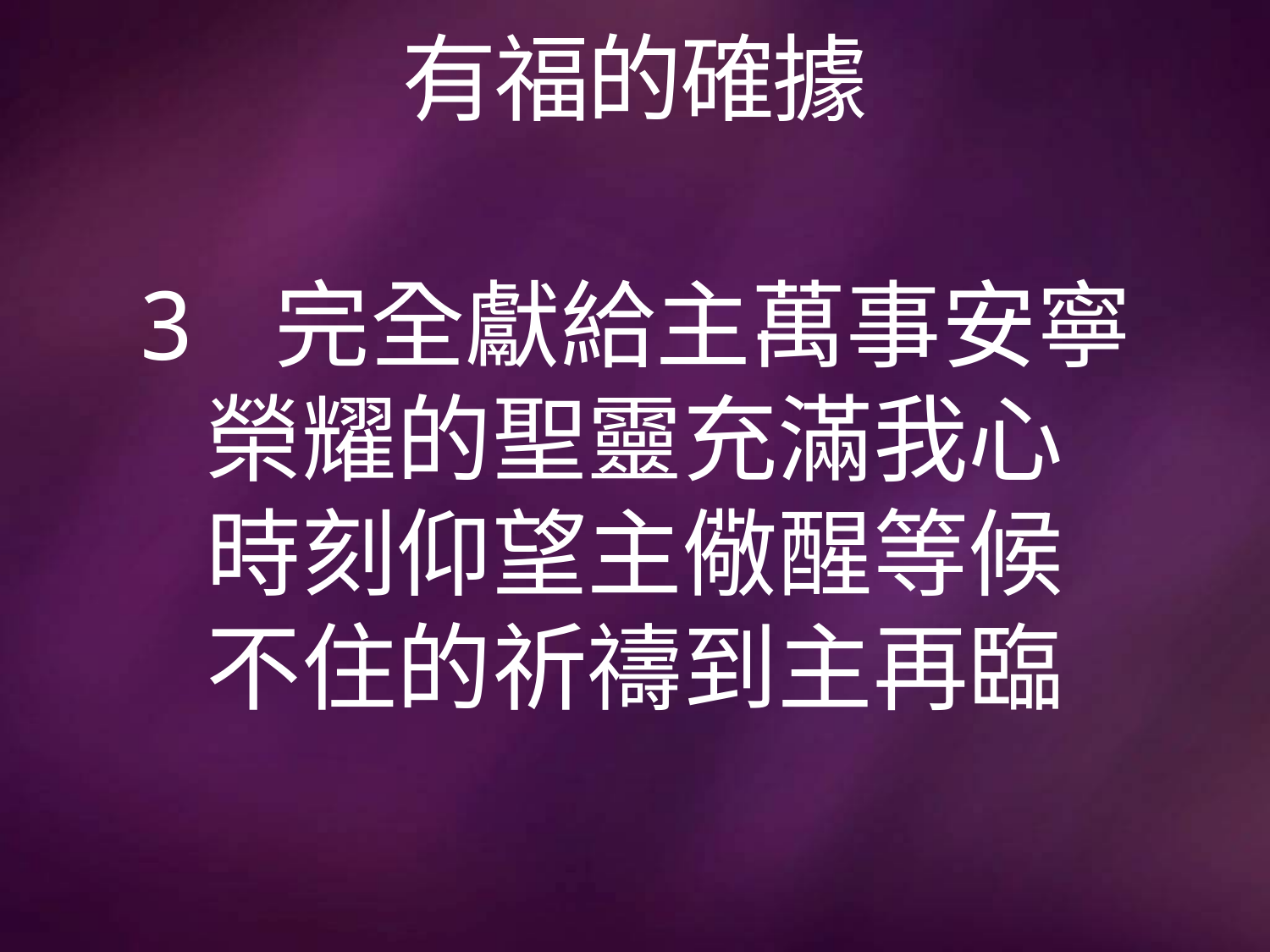

# 有福的確據
3 完全獻給主萬事安寧
榮耀的聖靈充滿我心
時刻仰望主儆醒等候
不住的祈禱到主再臨